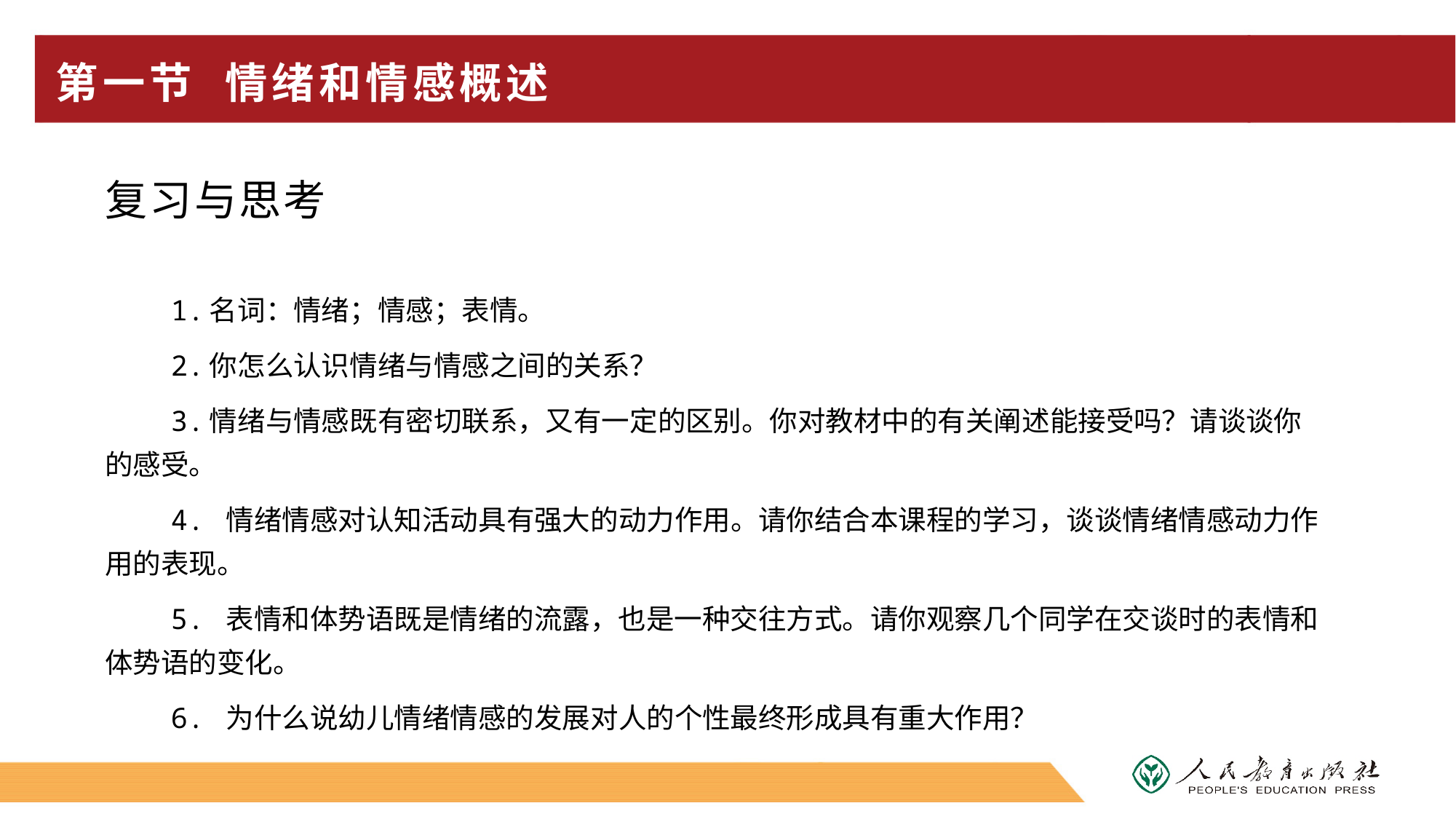

# 第一节  情绪和情感概述
复习与思考
1.名词：情绪；情感；表情。
2.你怎么认识情绪与情感之间的关系？
3.情绪与情感既有密切联系，又有一定的区别。你对教材中的有关阐述能接受吗？请谈谈你的感受。
4. 情绪情感对认知活动具有强大的动力作用。请你结合本课程的学习，谈谈情绪情感动力作用的表现。
5. 表情和体势语既是情绪的流露，也是一种交往方式。请你观察几个同学在交谈时的表情和体势语的变化。
6. 为什么说幼儿情绪情感的发展对人的个性最终形成具有重大作用？